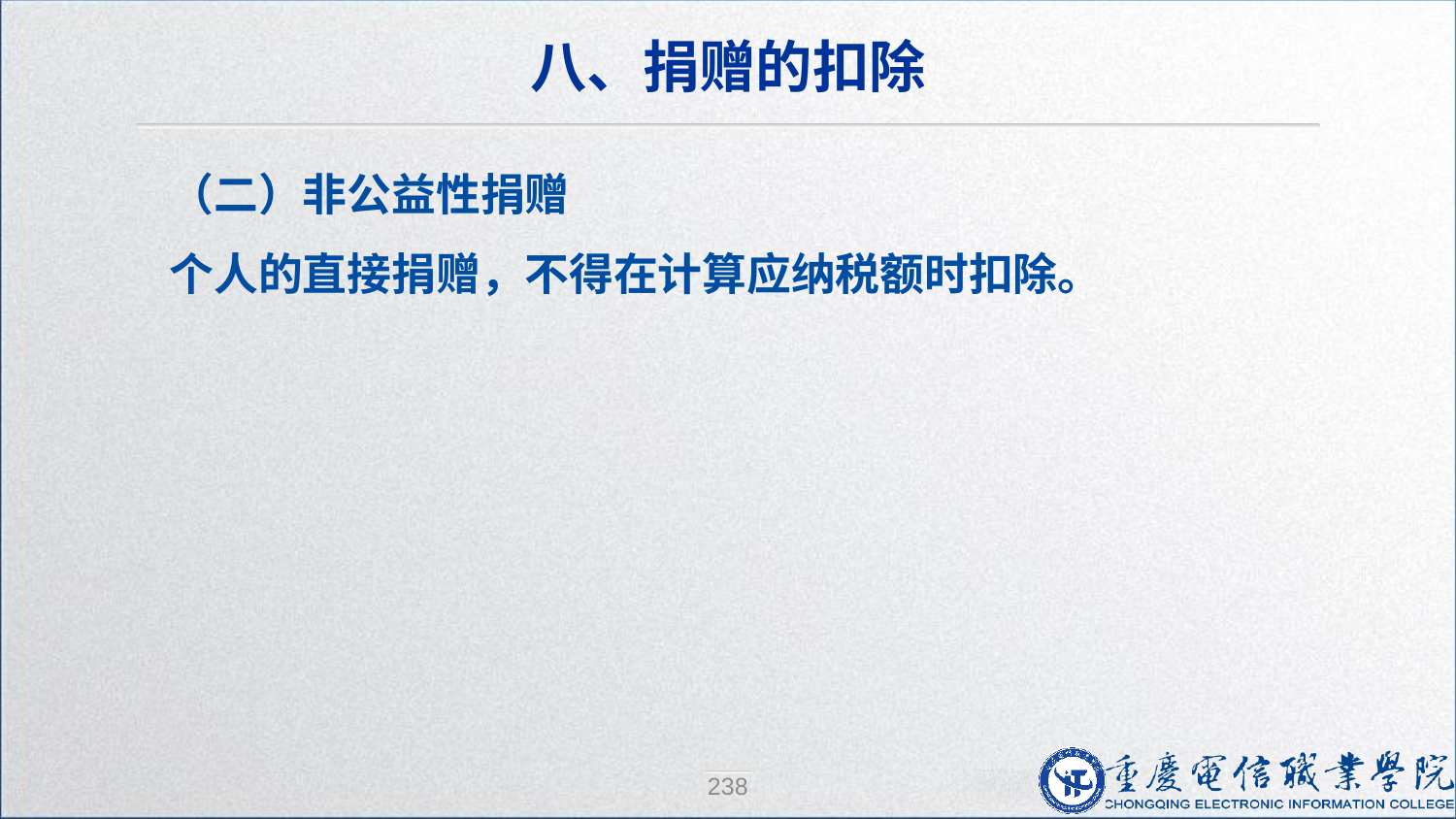

八、捐赠的扣除
（二）非公益性捐赠
个人的直接捐赠，不得在计算应纳税额时扣除。
238